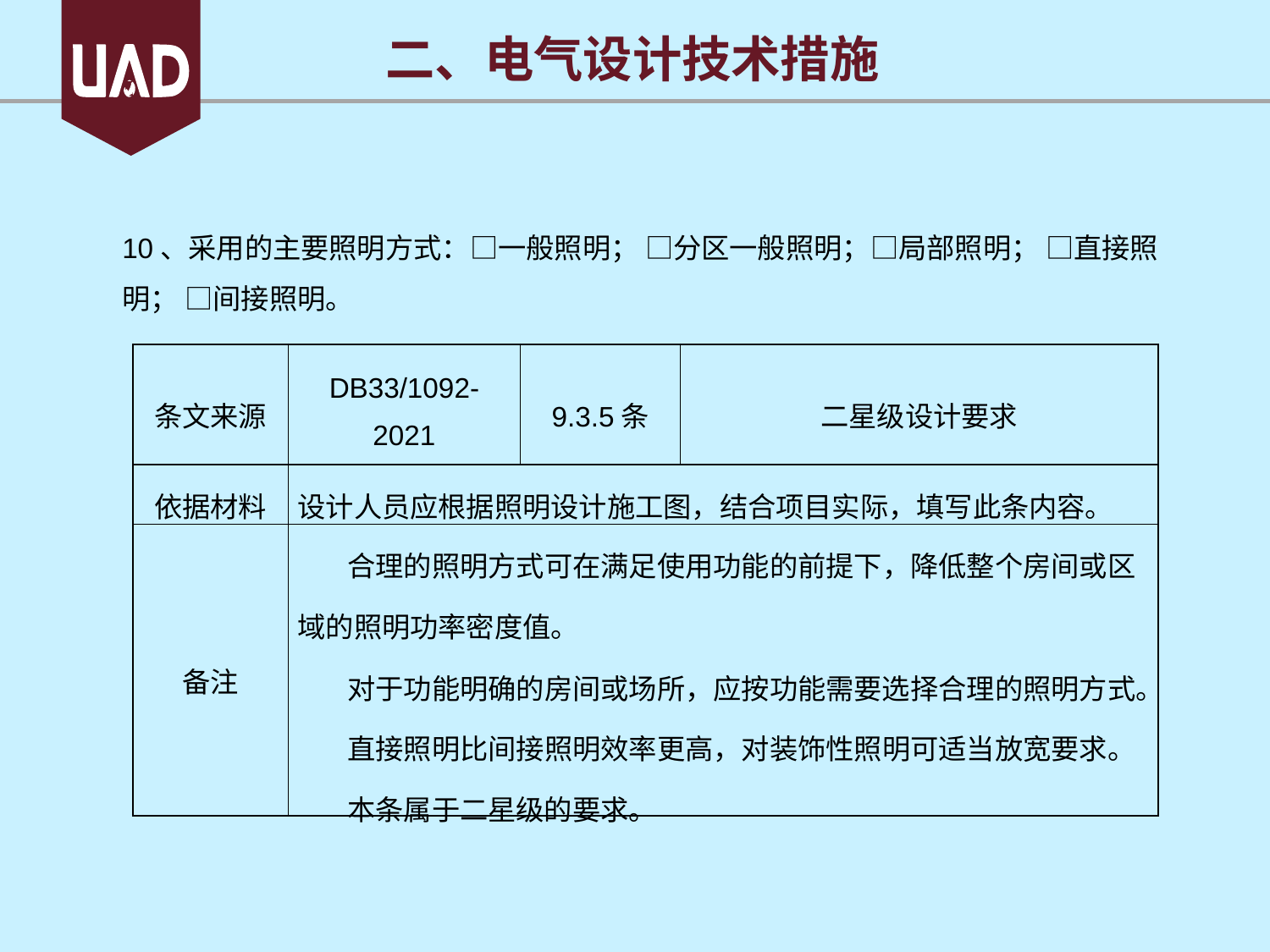

二、电气设计技术措施
10、采用的主要照明方式：□一般照明； □分区一般照明；□局部照明； □直接照明； □间接照明。
| 条文来源 | DB33/1092-2021 | 9.3.5条 | 二星级设计要求 |
| --- | --- | --- | --- |
| 依据材料 | 设计人员应根据照明设计施工图，结合项目实际，填写此条内容。 |  |  |
| 备注 | 合理的照明方式可在满足使用功能的前提下，降低整个房间或区域的照明功率密度值。 对于功能明确的房间或场所，应按功能需要选择合理的照明方式。 直接照明比间接照明效率更高，对装饰性照明可适当放宽要求。 本条属于二星级的要求。 |  |  |